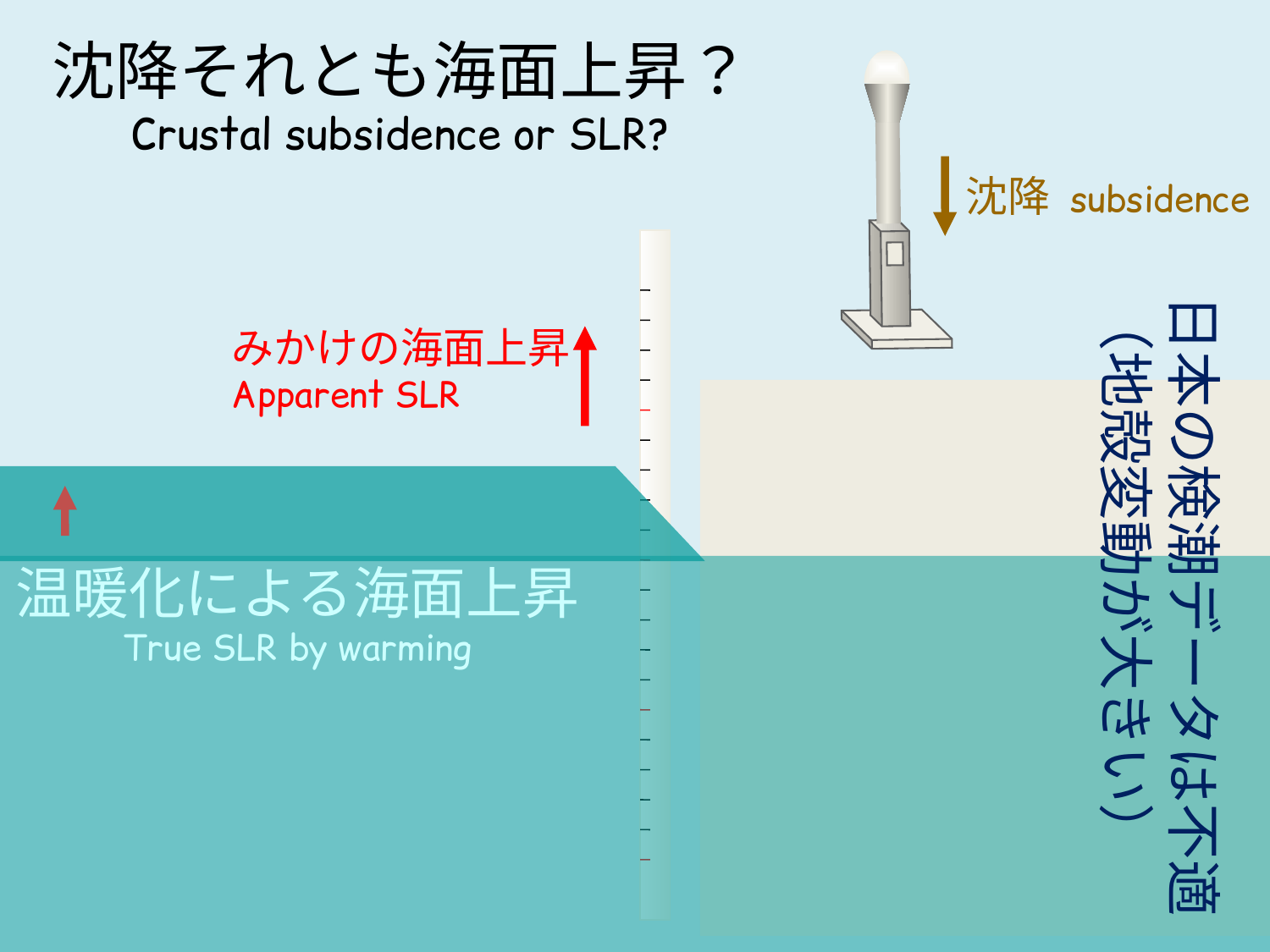

沈降それとも海面上昇？
Crustal subsidence or SLR?

沈降 subsidence
日本の検潮データは不適
（地殻変動が大きい）
みかけの海面上昇
Apparent SLR

温暖化による海面上昇
True SLR by warming